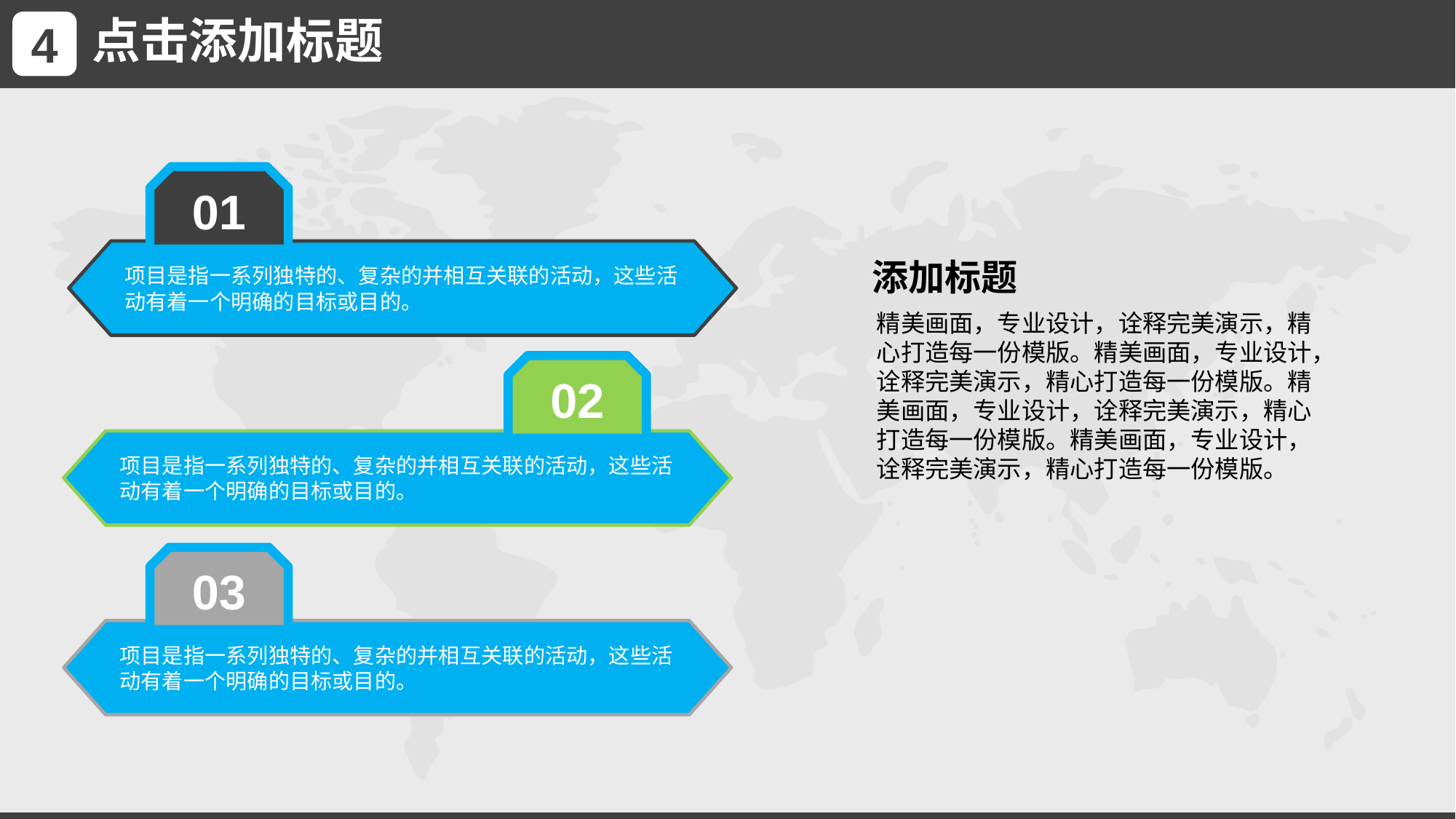

点击添加标题
4

01
项目是指一系列独特的、复杂的并相互关联的活动，这些活动有着一个明确的目标或目的。
添加标题
精美画面，专业设计，诠释完美演示，精心打造每一份模版。精美画面，专业设计，诠释完美演示，精心打造每一份模版。精美画面，专业设计，诠释完美演示，精心打造每一份模版。精美画面，专业设计，诠释完美演示，精心打造每一份模版。

02
项目是指一系列独特的、复杂的并相互关联的活动，这些活动有着一个明确的目标或目的。
03
项目是指一系列独特的、复杂的并相互关联的活动，这些活动有着一个明确的目标或目的。